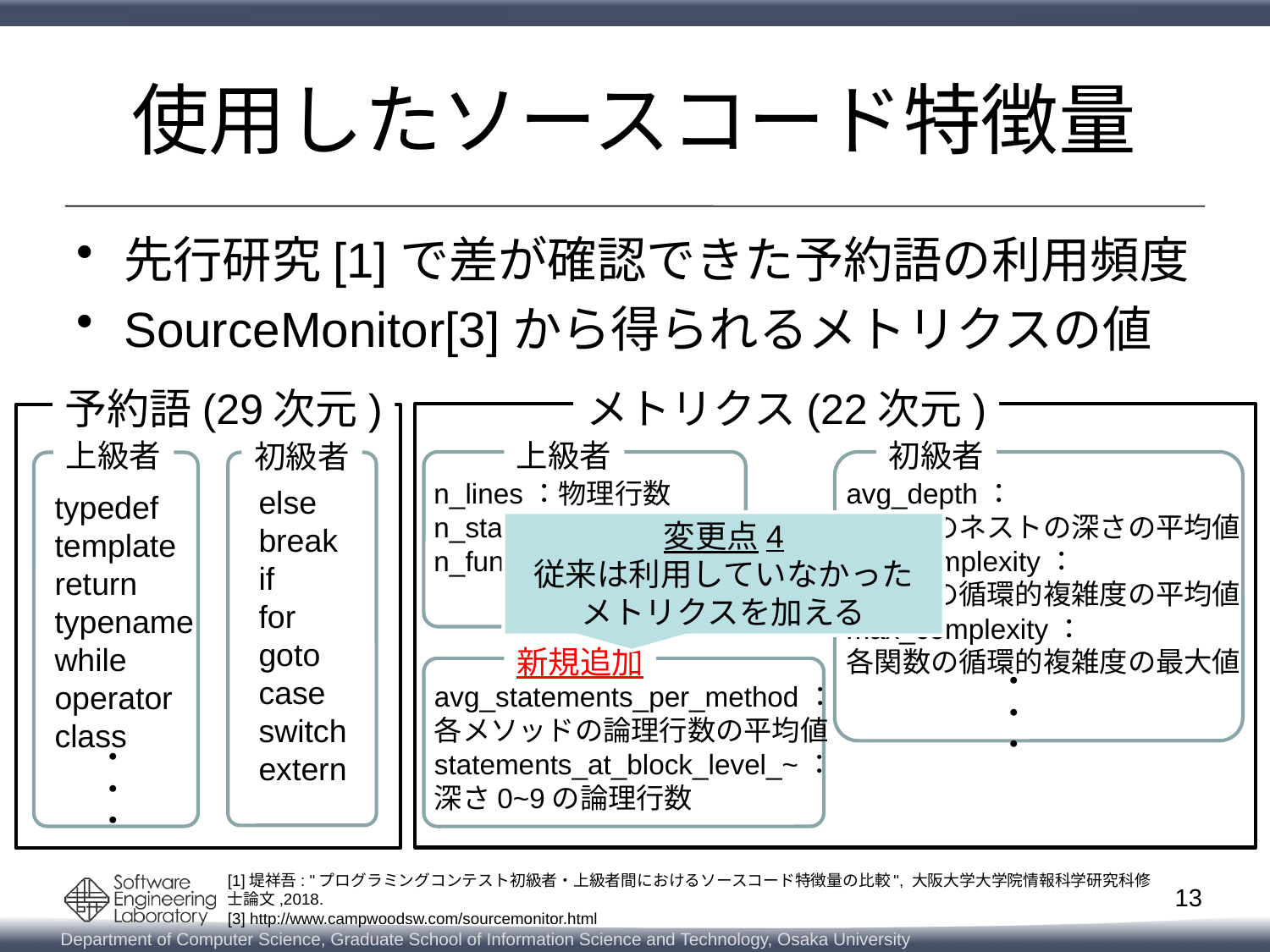

# 使用したソースコード特徴量
先行研究[1]で差が確認できた予約語の利用頻度
SourceMonitor[3]から得られるメトリクスの値
予約語(29次元)
メトリクス(22次元)

上級者
上級者
初級者
初級者

n_lines：物理行数
n_statements：論理行数
n_func：関数の数
avg_depth：
各関数のネストの深さの平均値
avg_complexity：
各関数の循環的複雑度の平均値
max_complexity：
各関数の循環的複雑度の最大値
else
break
if
for
goto
case
switch
extern
typedef
template
return
typename
while
operator
class
変更点4
従来は利用していなかった
メトリクスを加える
・・・
新規追加

avg_statements_per_method：
各メソッドの論理行数の平均値
statements_at_block_level_~：
深さ0~9の論理行数
・・・
・・・
[1]堤祥吾: "プログラミングコンテスト初級者・上級者間におけるソースコード特徴量の比較", 大阪大学大学院情報科学研究科修士論文,2018.
[3] http://www.campwoodsw.com/sourcemonitor.html
13